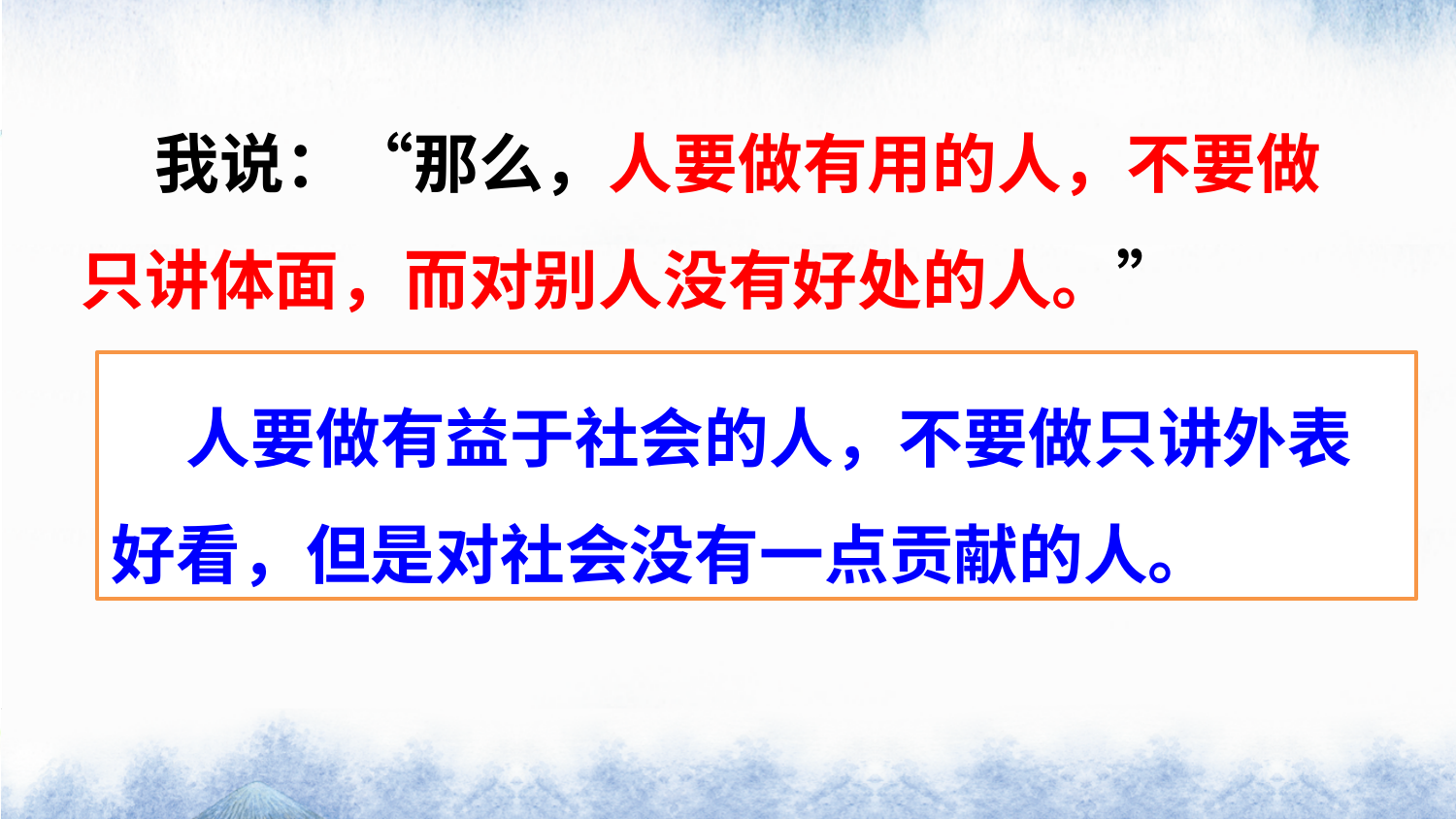

我说：“那么，人要做有用的人，不要做只讲体面，而对别人没有好处的人。”
    人要做有益于社会的人，不要做只讲外表好看，但是对社会没有一点贡献的人。